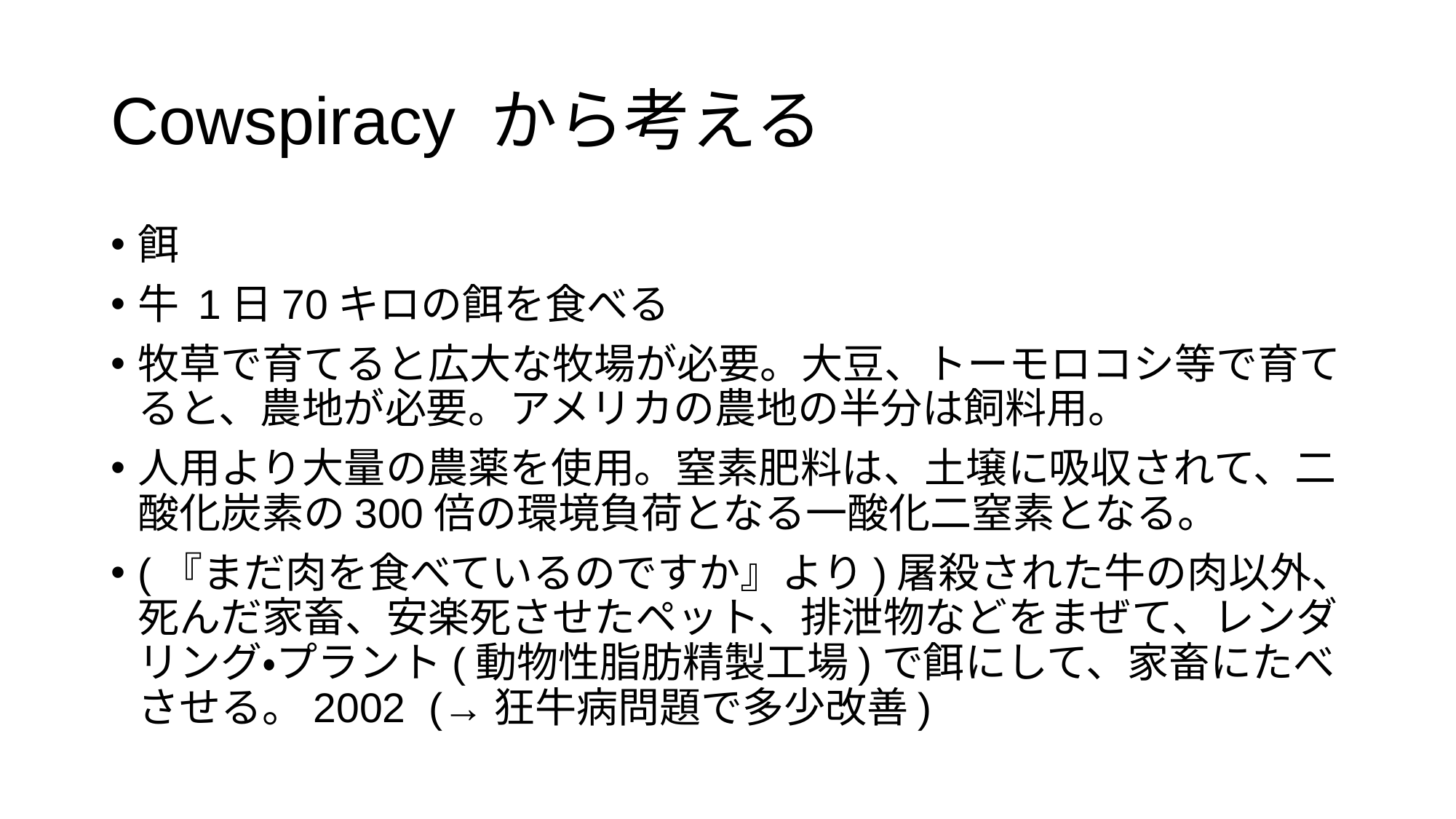

# Cowspiracy から考える
餌
牛 1日70キロの餌を食べる
牧草で育てると広大な牧場が必要。大豆、トーモロコシ等で育てると、農地が必要。アメリカの農地の半分は飼料用。
人用より大量の農薬を使用。窒素肥料は、土壌に吸収されて、二酸化炭素の300倍の環境負荷となる一酸化二窒素となる。
(『まだ肉を食べているのですか』より)屠殺された牛の肉以外、死んだ家畜、安楽死させたペット、排泄物などをまぜて、レンダリング・プラント(動物性脂肪精製工場)で餌にして、家畜にたべさせる。2002  (→狂牛病問題で多少改善)